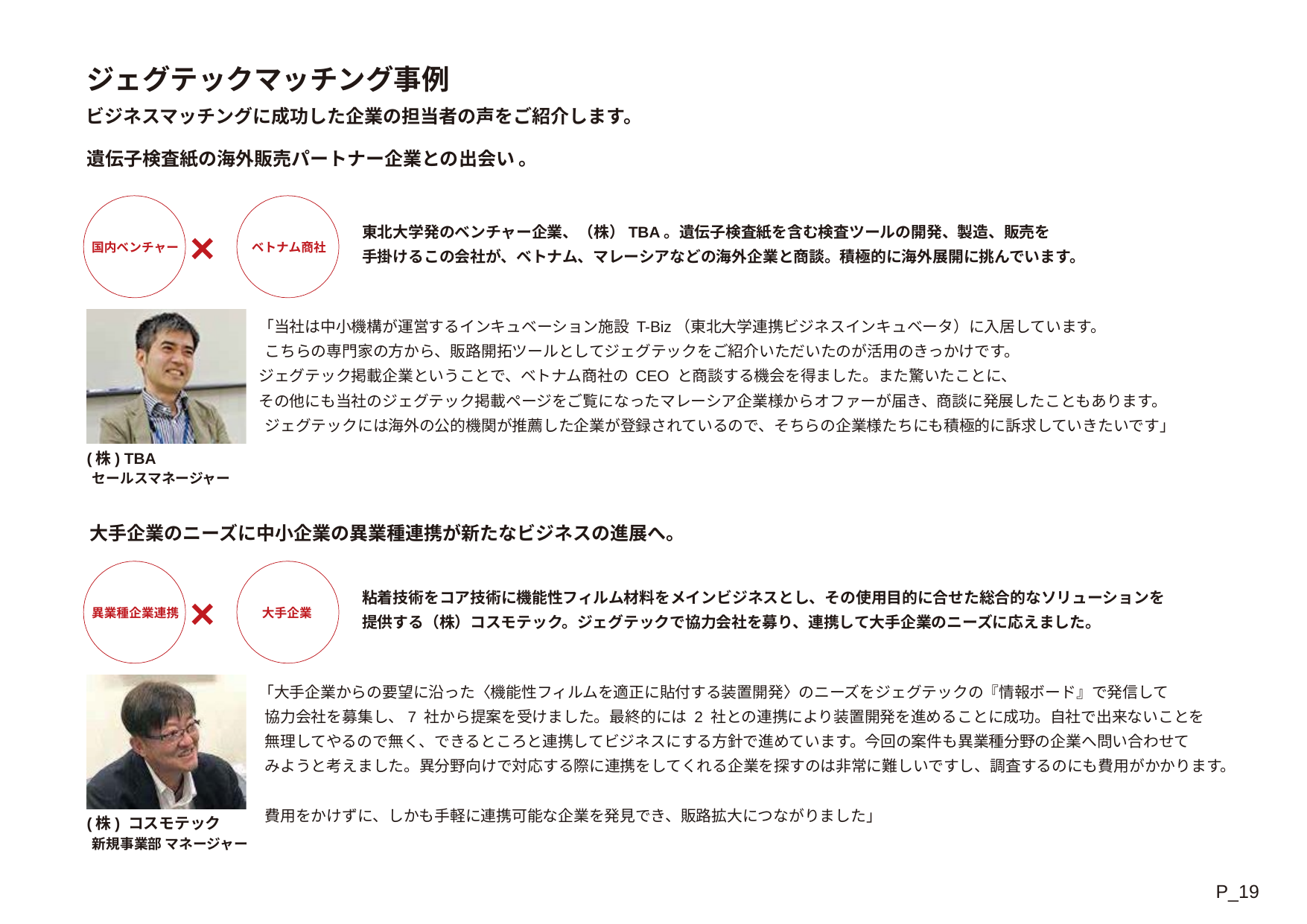

ジェグテックマッチング事例
ビジネスマッチングに成功した企業の担当者の声をご紹介します。
遺伝子検査紙の海外販売パートナー企業との出会い 。

東北大学発のベンチャー企業、（株）TBA。遺伝子検査紙を含む検査ツールの開発、製造、販売を
手掛けるこの会社が、ベトナム、マレーシアなどの海外企業と商談。積極的に海外展開に挑んでいます。
×
国内ベンチャー
ベトナム商社
「当社は中小機構が運営するインキュベーション施設 T-Biz（東北大学連携ビジネスインキュベータ）に入居しています。
こちらの専門家の方から、販路開拓ツールとしてジェグテックをご紹介いただいたのが活用のきっかけです。
ジェグテック掲載企業ということで、ベトナム商社の CEO と商談する機会を得ました。また驚いたことに、
その他にも当社のジェグテック掲載ページをご覧になったマレーシア企業様からオファーが届き、商談に発展したこともあります。
ジェグテックには海外の公的機関が推薦した企業が登録されているので、そちらの企業様たちにも積極的に訴求していきたいです」

(株) TBA
セールスマネージャー
大手企業のニーズに中小企業の異業種連携が新たなビジネスの進展へ。

粘着技術をコア技術に機能性フィルム材料をメインビジネスとし、その使用目的に合せた総合的なソリューションを 提供する（株）コスモテック。ジェグテックで協力会社を募り、連携して大手企業のニーズに応えました。
×
異業種企業連携
大手企業
「大手企業からの要望に沿った〈機能性フィルムを適正に貼付する装置開発〉のニーズをジェグテックの『情報ボード』で発信して
協力会社を募集し、7 社から提案を受けました。最終的には 2 社との連携により装置開発を進めることに成功。自社で出来ないことを
無理してやるので無く、できるところと連携してビジネスにする方針で進めています。今回の案件も異業種分野の企業へ問い合わせて
みようと考えました。異分野向けで対応する際に連携をしてくれる企業を探すのは非常に難しいですし、調査するのにも費用がかかります。
費用をかけずに、しかも手軽に連携可能な企業を発見でき、販路拡大につながりました」

(株) コスモテック
新規事業部 マネージャー
P_19